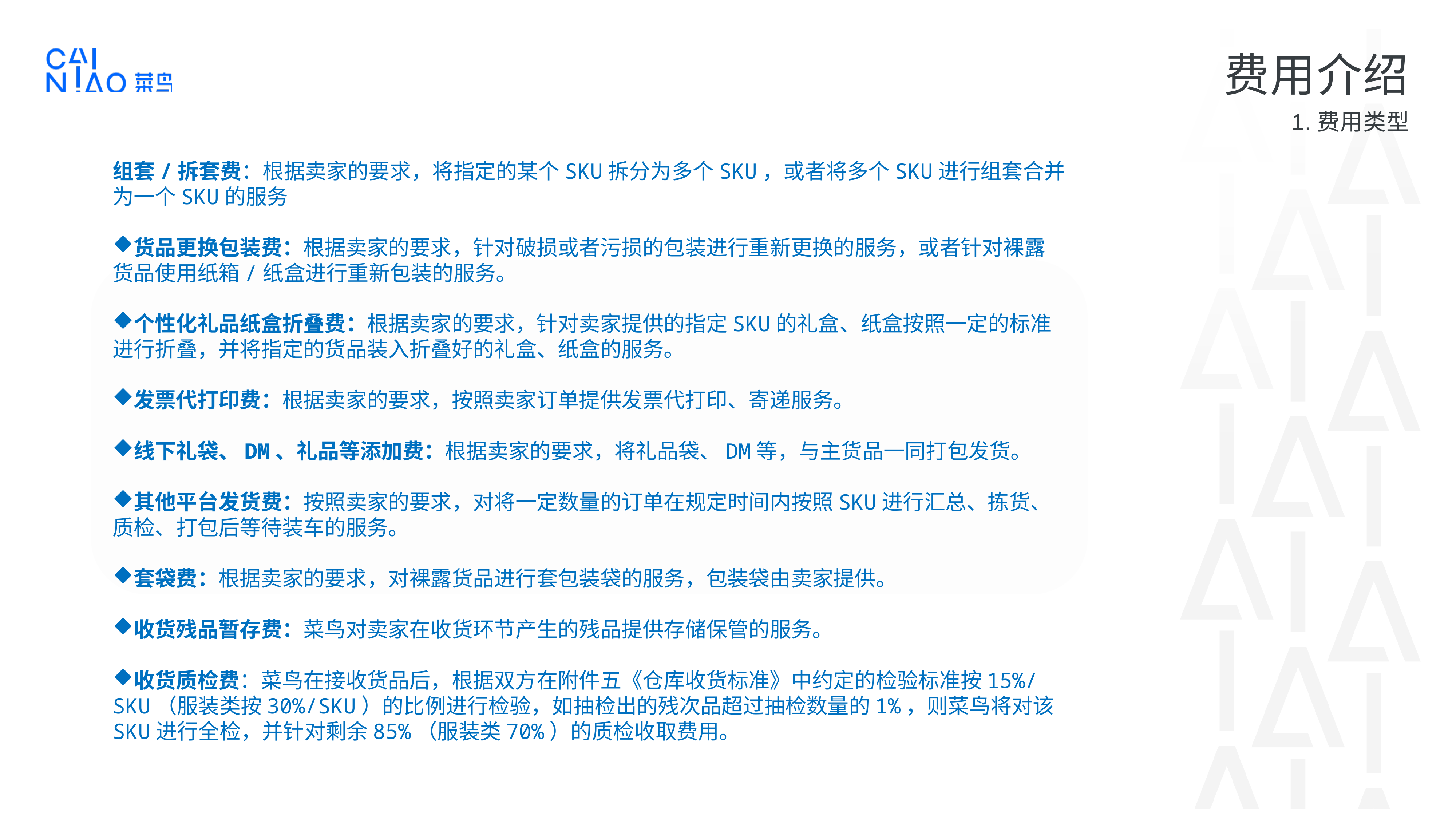

费用介绍
1.费用类型

组套/拆套费：根据卖家的要求，将指定的某个SKU拆分为多个SKU，或者将多个SKU进行组套合并为一个SKU的服务

货品更换包装费：根据卖家的要求，针对破损或者污损的包装进行重新更换的服务，或者针对裸露货品使用纸箱/纸盒进行重新包装的服务。

个性化礼品纸盒折叠费：根据卖家的要求，针对卖家提供的指定SKU的礼盒、纸盒按照一定的标准进行折叠，并将指定的货品装入折叠好的礼盒、纸盒的服务。

发票代打印费：根据卖家的要求，按照卖家订单提供发票代打印、寄递服务。

线下礼袋、DM、礼品等添加费：根据卖家的要求，将礼品袋、DM等，与主货品一同打包发货。

其他平台发货费：按照卖家的要求，对将一定数量的订单在规定时间内按照SKU进行汇总、拣货、质检、打包后等待装车的服务。

套袋费：根据卖家的要求，对裸露货品进行套包装袋的服务，包装袋由卖家提供。

收货残品暂存费：菜鸟对卖家在收货环节产生的残品提供存储保管的服务。

收货质检费：菜鸟在接收货品后，根据双方在附件五《仓库收货标准》中约定的检验标准按15%/SKU（服装类按30%/SKU）的比例进行检验，如抽检出的残次品超过抽检数量的1%，则菜鸟将对该SKU进行全检，并针对剩余85%（服装类70%）的质检收取费用。